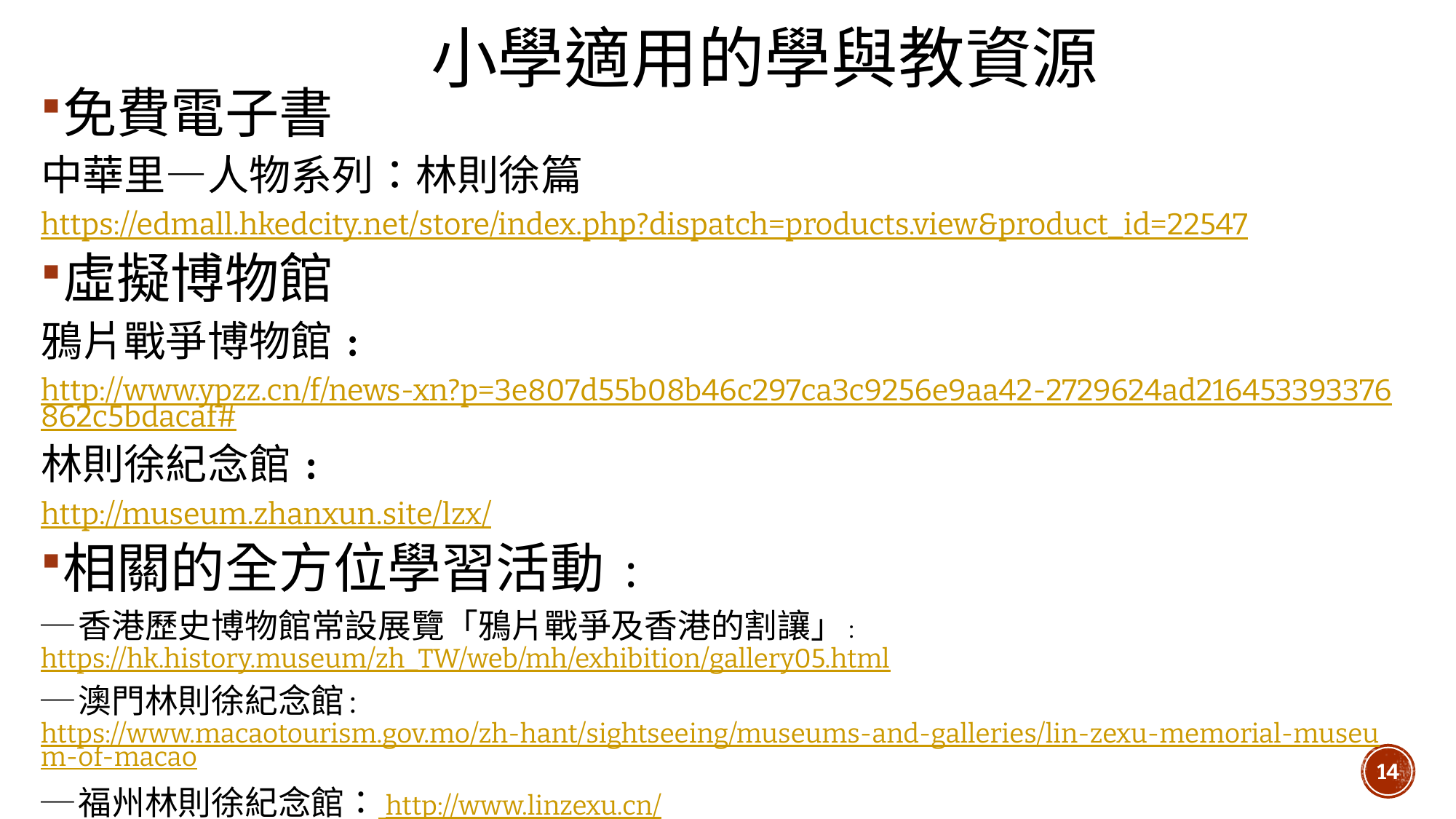

# 小學適用的學與教資源
免費電子書
中華里—人物系列：林則徐篇
https://edmall.hkedcity.net/store/index.php?dispatch=products.view&product_id=22547
虛擬博物館
鴉片戰爭博物館﹕
http://www.ypzz.cn/f/news-xn?p=3e807d55b08b46c297ca3c9256e9aa42-2729624ad216453393376862c5bdacaf#
林則徐紀念館﹕
http://museum.zhanxun.site/lzx/
相關的全方位學習活動﹕
─香港歷史博物館常設展覽「鴉片戰爭及香港的割讓」: https://hk.history.museum/zh_TW/web/mh/exhibition/gallery05.html
─澳門林則徐紀念館: https://www.macaotourism.gov.mo/zh-hant/sightseeing/museums-and-galleries/lin-zexu-memorial-museum-of-macao
─福州林則徐紀念館： http://www.linzexu.cn/
14